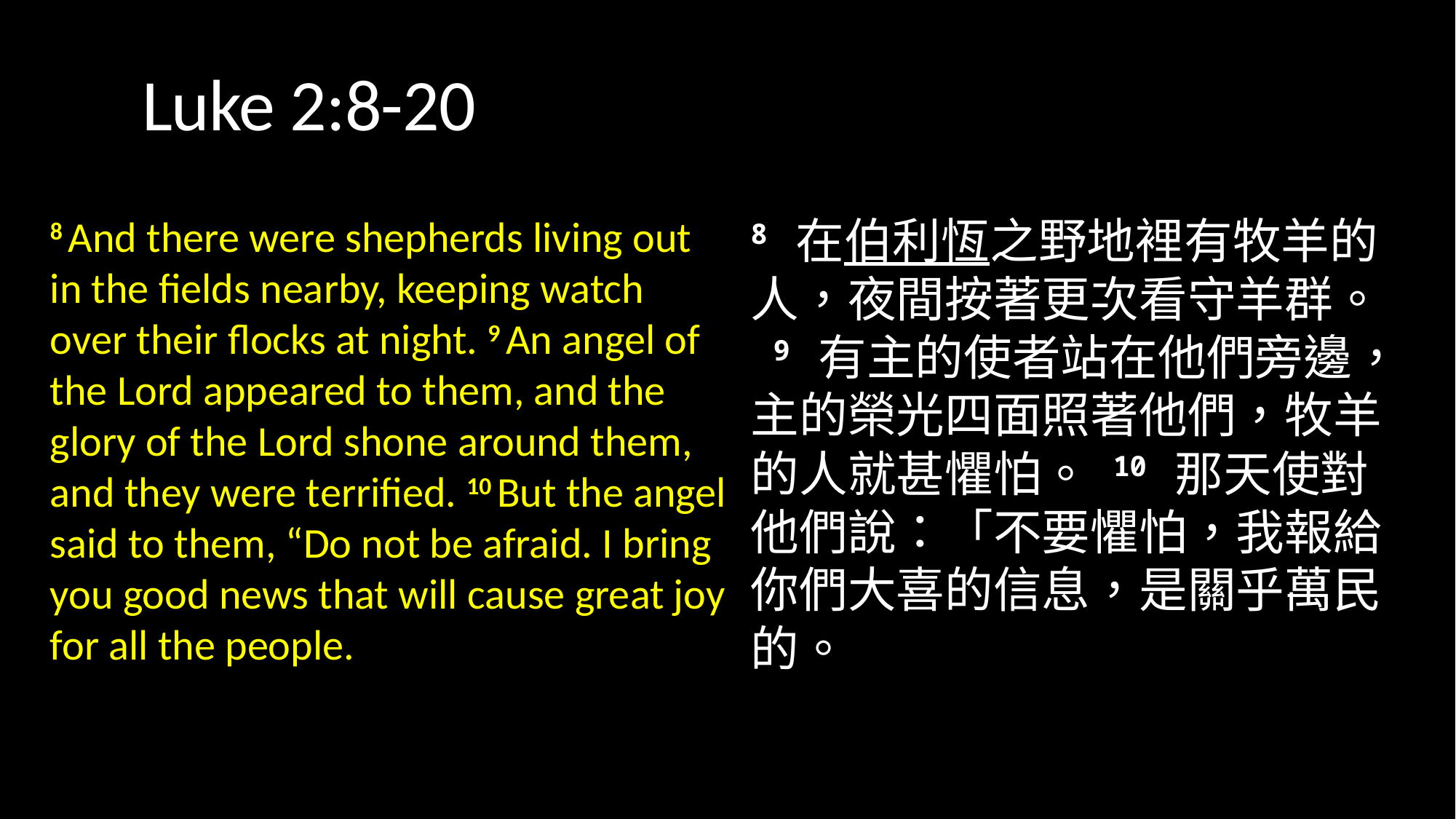

# Luke 2:8-20
8 And there were shepherds living out in the fields nearby, keeping watch over their flocks at night. 9 An angel of the Lord appeared to them, and the glory of the Lord shone around them, and they were terrified. 10 But the angel said to them, “Do not be afraid. I bring you good news that will cause great joy for all the people.
8 在伯利恆之野地裡有牧羊的人，夜間按著更次看守羊群。 9 有主的使者站在他們旁邊，主的榮光四面照著他們，牧羊的人就甚懼怕。 10 那天使對他們說：「不要懼怕，我報給你們大喜的信息，是關乎萬民的。